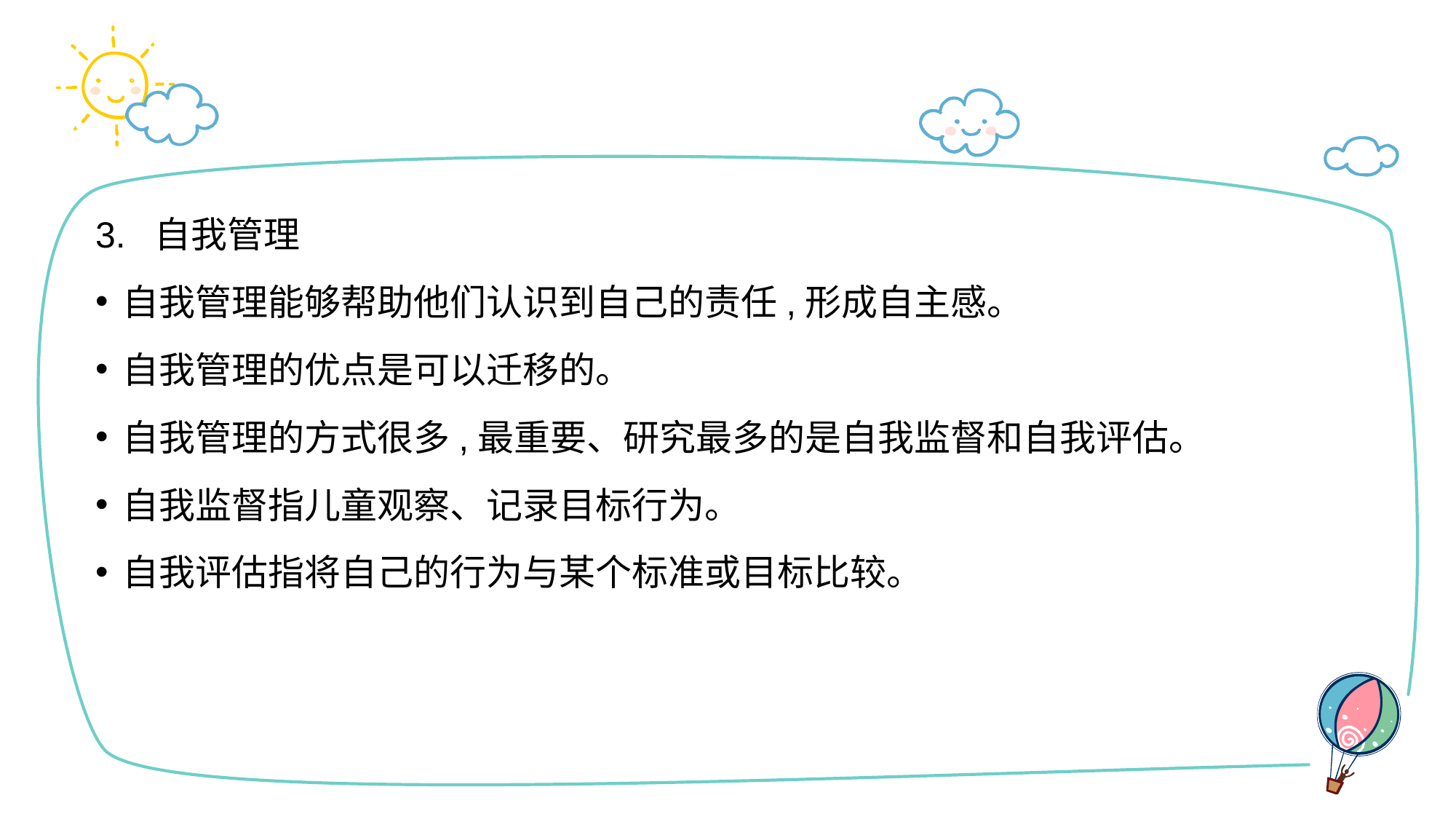

#
3.  自我管理
自我管理能够帮助他们认识到自己的责任,形成自主感。
自我管理的优点是可以迁移的。
自我管理的方式很多,最重要、研究最多的是自我监督和自我评估。
自我监督指儿童观察、记录目标行为。
自我评估指将自己的行为与某个标准或目标比较。